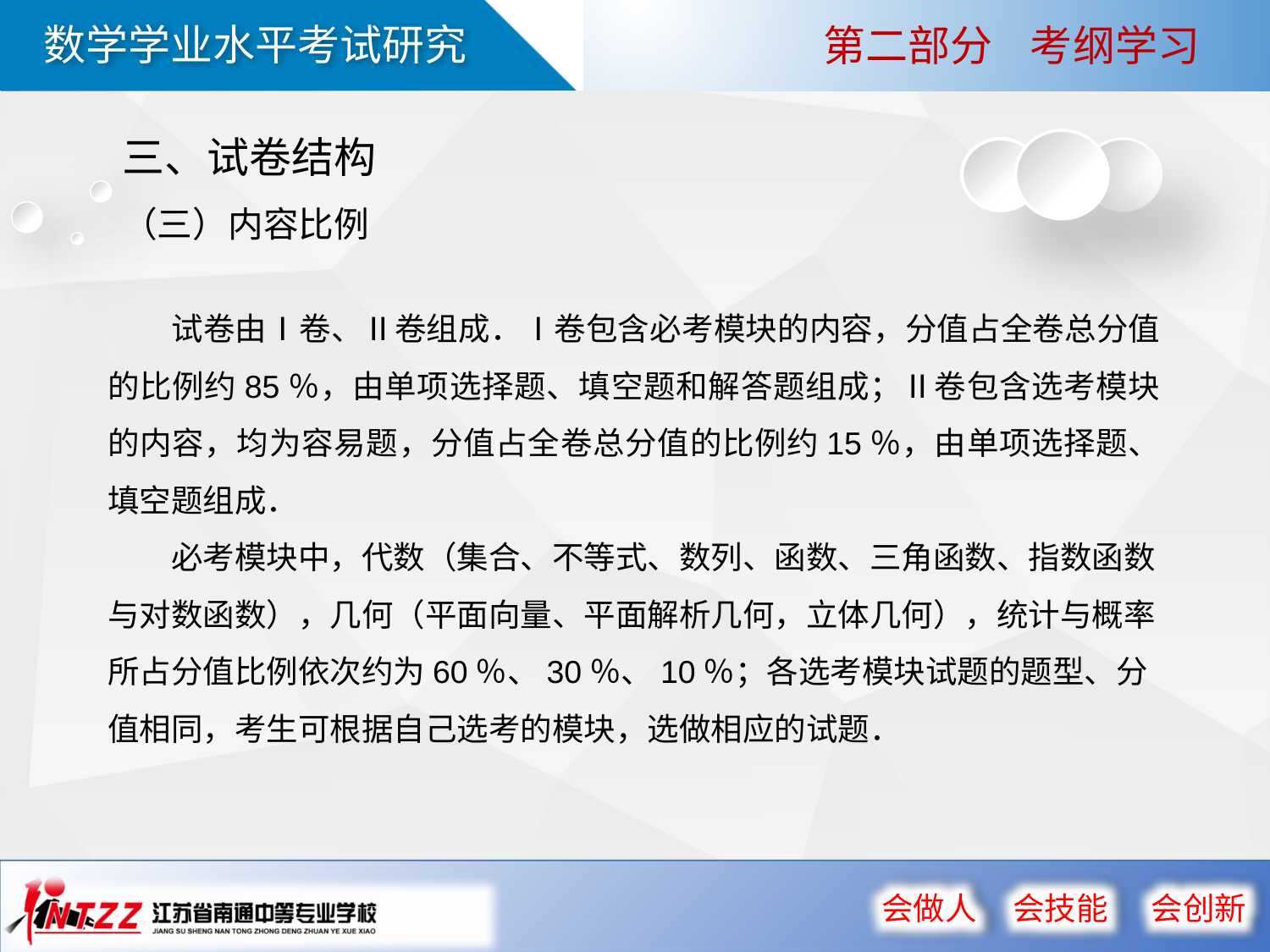

第二部分    考纲学习
三、试卷结构

（三）内容比例

试卷由Ⅰ卷、Ⅱ卷组成．Ⅰ卷包含必考模块的内容，分值占全卷总分值的比例约85％，由单项选择题、填空题和解答题组成；Ⅱ卷包含选考模块的内容，均为容易题，分值占全卷总分值的比例约15％，由单项选择题、填空题组成．
必考模块中，代数（集合、不等式、数列、函数、三角函数、指数函数与对数函数），几何（平面向量、平面解析几何，立体几何），统计与概率所占分值比例依次约为60％、30％、10％；各选考模块试题的题型、分值相同，考生可根据自己选考的模块，选做相应的试题．